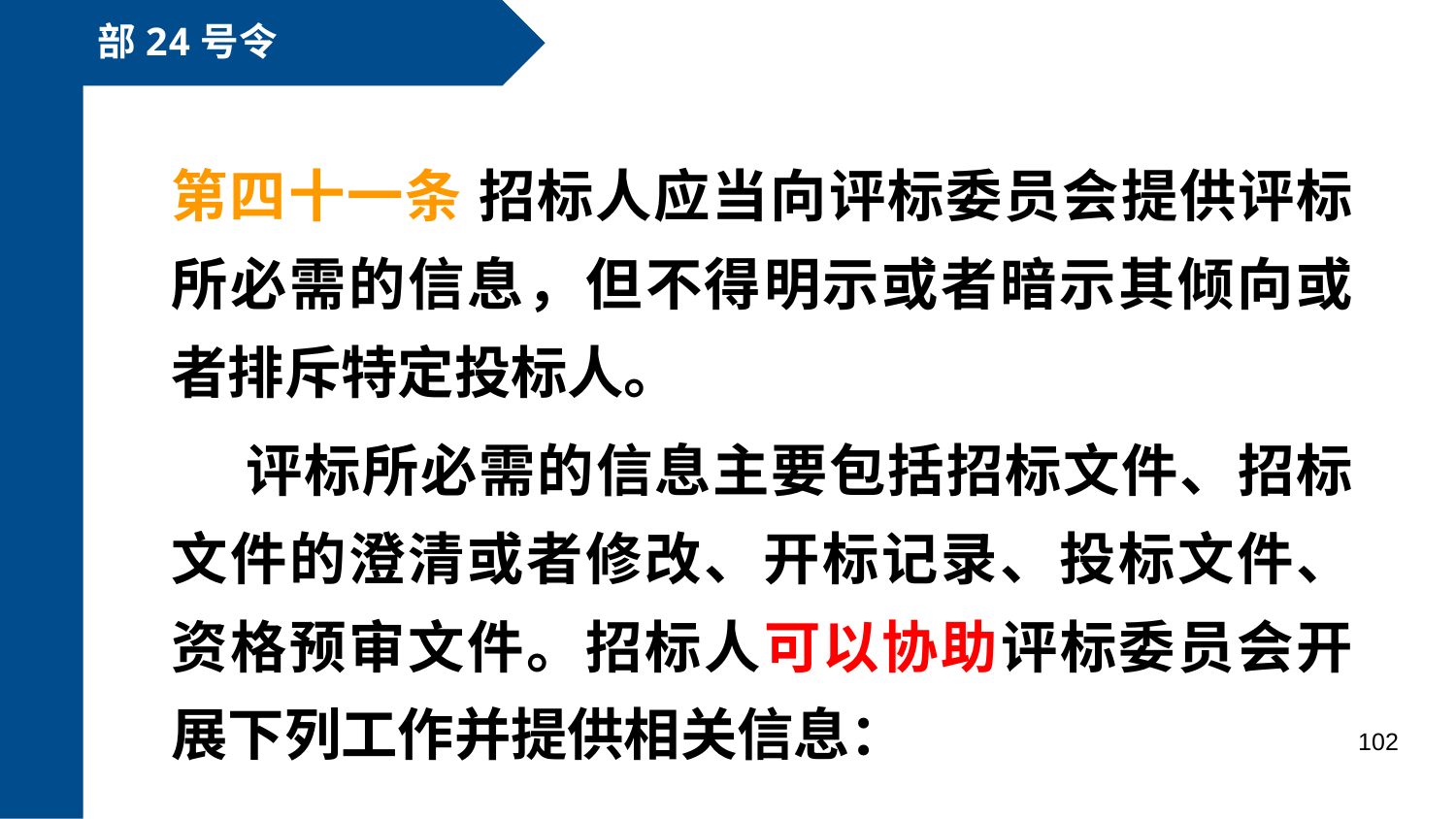

部24号令
第四十一条 招标人应当向评标委员会提供评标所必需的信息，但不得明示或者暗示其倾向或者排斥特定投标人。
    评标所必需的信息主要包括招标文件、招标文件的澄清或者修改、开标记录、投标文件、资格预审文件。招标人可以协助评标委员会开展下列工作并提供相关信息：
102